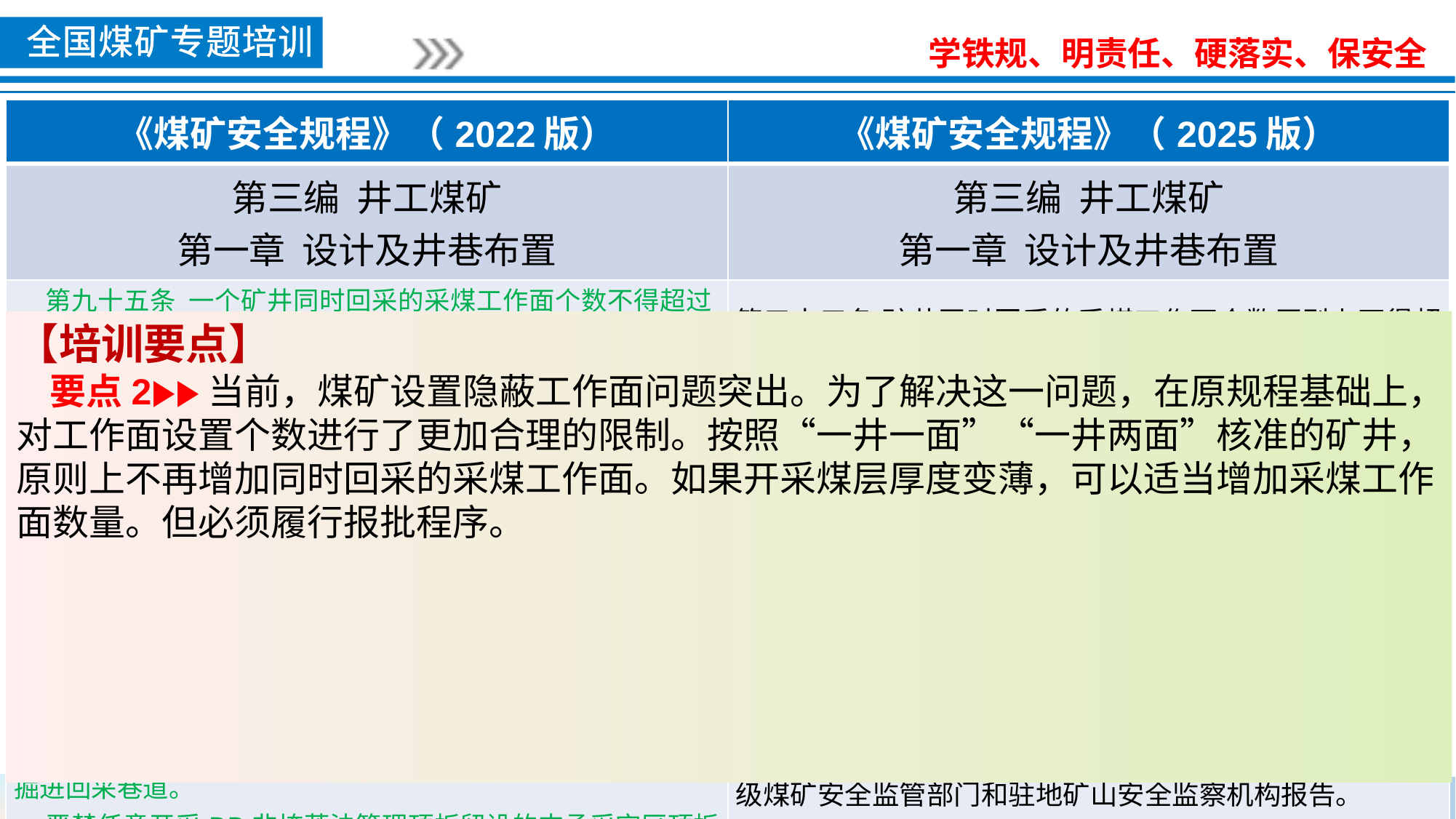

| 《煤矿安全规程》（2022版） | 《煤矿安全规程》（2025版） |
| --- | --- |
| 第三编 井工煤矿 第一章 设计及井巷布置 | 第三编 井工煤矿 第一章 设计及井巷布置 |
| 第九十五条 一个矿井同时回采的采煤工作面个数不得超过3个，煤（半煤岩）巷掘进工作面个数不得超过9个。严禁以掘代采。 采（盘）区开采前必须按照生产布局和资源回收合理的DD要求编制采（盘）区设计，并严格按照采（盘）区设计组织施工，情况发生变化时及时修改设计。 一个采（盘）区内同一煤层的一翼最多只能布置1个采煤工作面和2个煤（半煤岩）巷掘进DD工作面同时作业。一个采（盘）区内同一煤层双翼开采或者多煤层开采的，该采（盘）区最多只能布置2个采煤工作面和4个煤（半煤岩）巷掘进工作面同时作业。 在采动影响范围内不得布置２个采煤工作面同时DD回采。 下山采区未形成完整的通风、排水等生产系统前，DD严禁掘进回采巷道。 严禁任意开采DD非垮落法管理顶板留设的支承采空区顶板和上覆岩层的煤柱，以及采空区安全隔离煤柱。 采掘过程中严DD禁任意扩大和缩小设计确定的煤柱。 | 第五十三条 矿井同时回采的采煤工作面个数原则上不得超过３个，煤(半煤岩)巷掘进工作面个数原则上不得超过９个。严禁以掘代采。 按照“一井一面”“一井两面”核准的矿井，原则上不再增加同时回采的采煤工作面。如果开采煤层厚度变薄，可以适当增加采煤工作面数量。 薄煤层或者长壁充填开采需增加采掘工作面个数时，中央企业应当向国家矿山安全监察局报告，其他企业应当向省级煤矿安全监管部门和驻地矿山安全监察机构报告。 |
【培训要点】
   要点2▶▶当前，煤矿设置隐蔽工作面问题突出。为了解决这一问题，在原规程基础上，对工作面设置个数进行了更加合理的限制。按照“一井一面”“一井两面”核准的矿井，原则上不再增加同时回采的采煤工作面。如果开采煤层厚度变薄，可以适当增加采煤工作面数量。但必须履行报批程序。